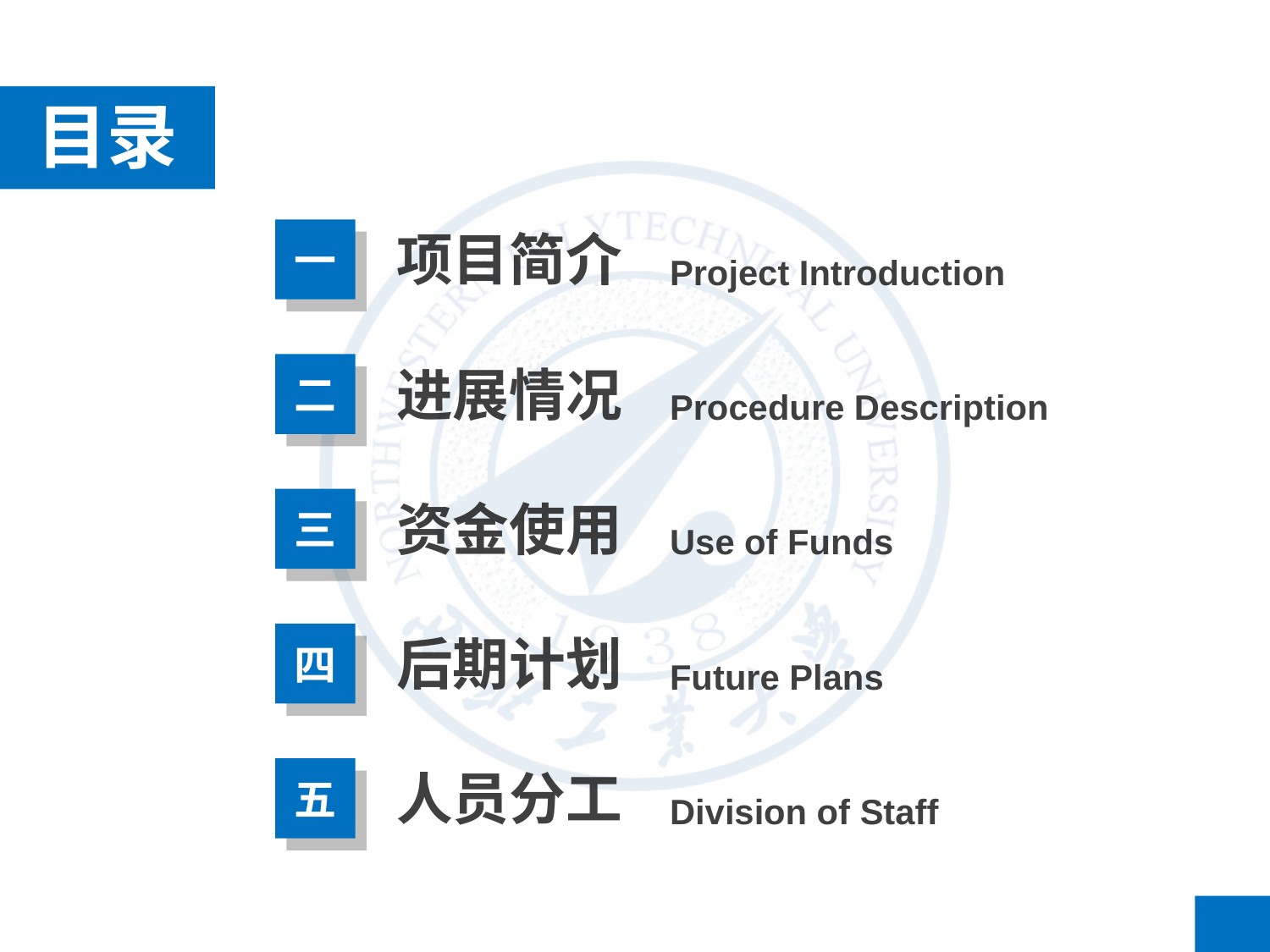

目录
项目简介
一

Project Introduction
进展情况
二

Procedure Description
资金使用
三

Use of Funds
后期计划
四

Future Plans
人员分工
五

Division of Staff